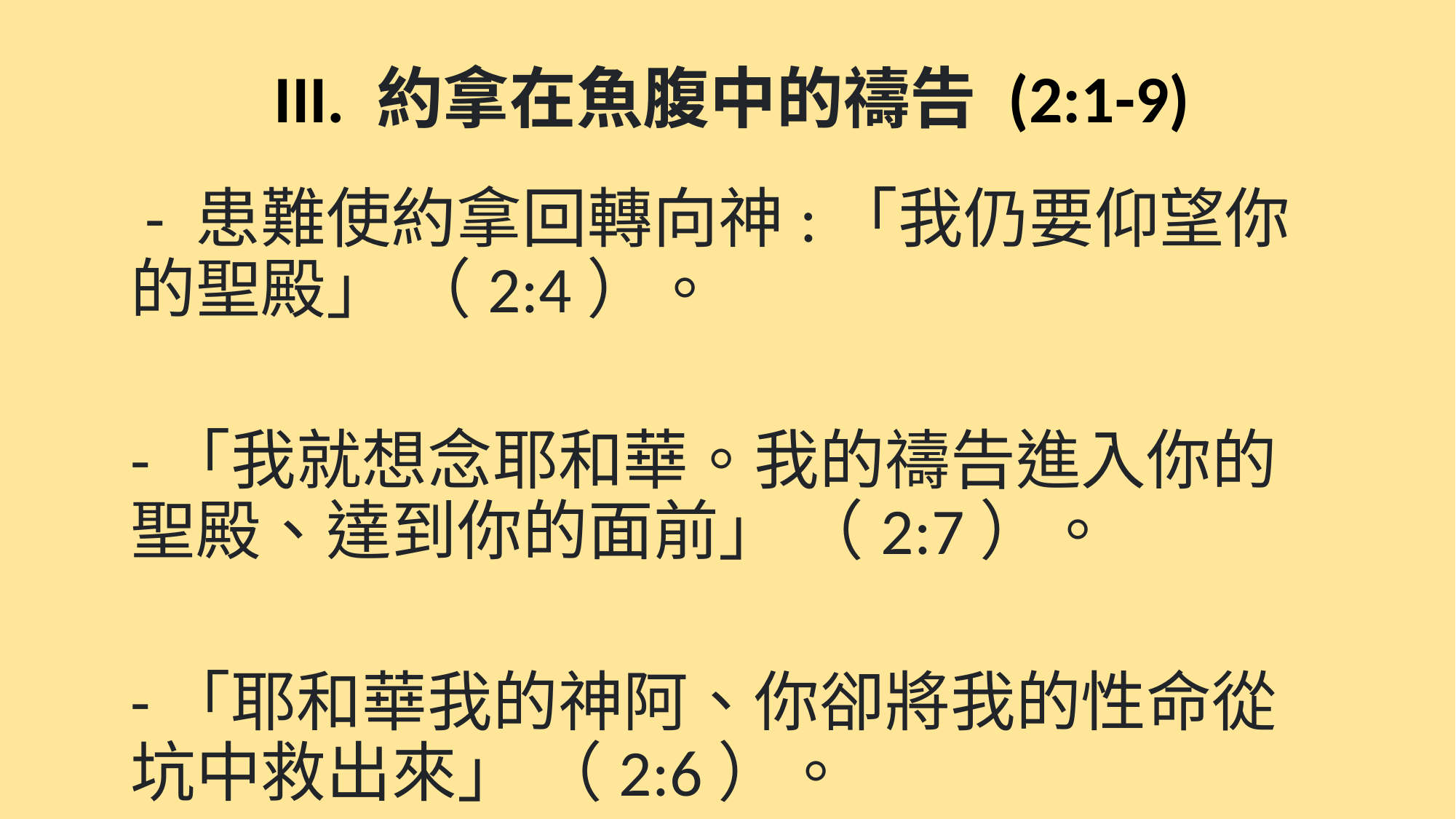

# III. 約拿在魚腹中的禱告 (2:1-9)
	 - 患難使約拿回轉向神:「我仍要仰望你	的聖殿」 （2:4）。

	-「我就想念耶和華。我的禱告進入你的	聖殿、達到你的面前」 （2:7）。

	-「耶和華我的神阿、你卻將我的性命從	坑中救出來」 （2:6）。